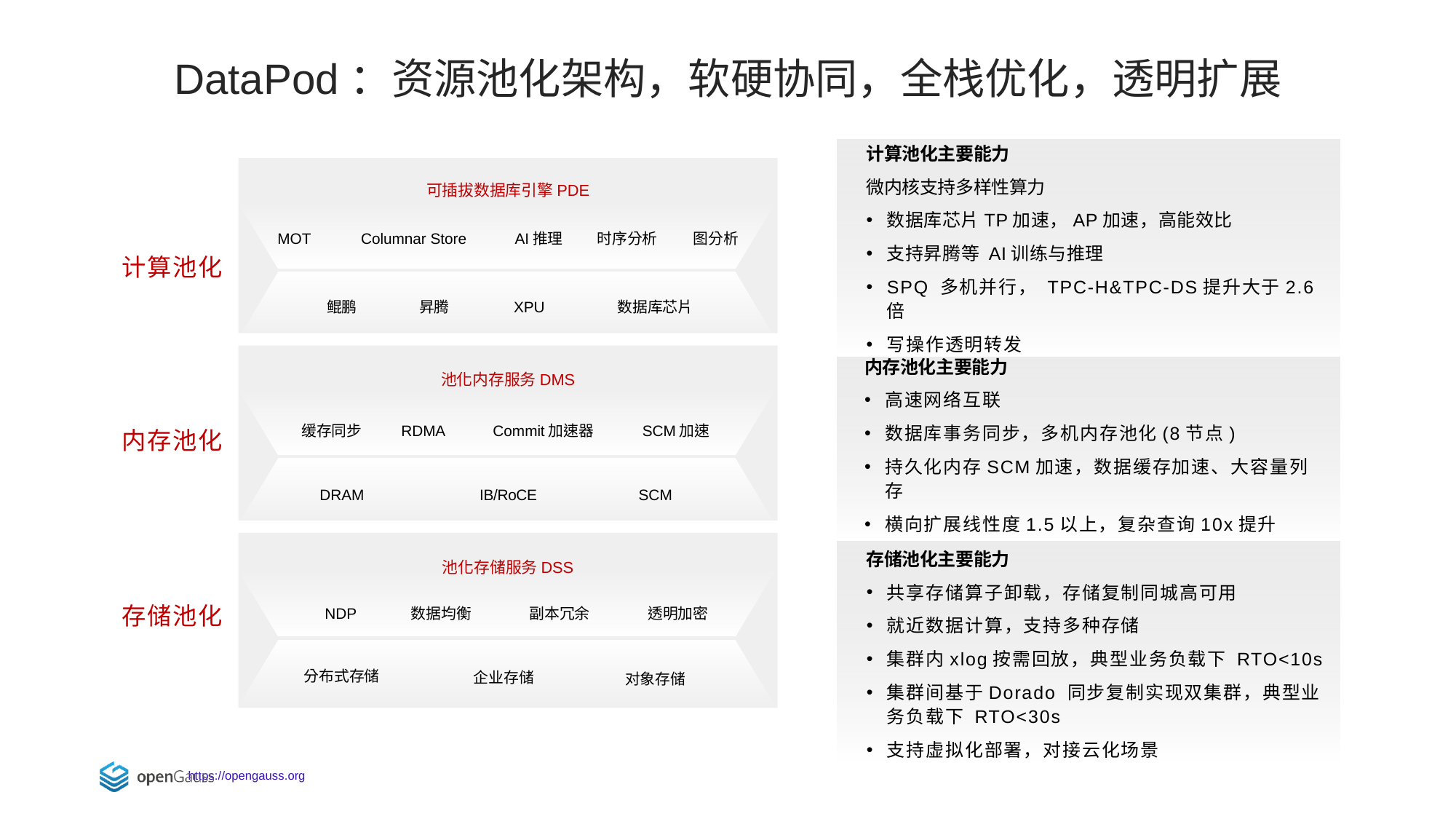

DataPod：资源池化架构，软硬协同，全栈优化，透明扩展

计算池化主要能力
微内核支持多样性算力
数据库芯片TP加速，AP加速，高能效比
支持昇腾等 AI训练与推理
SPQ 多机并行， TPC-H&TPC-DS提升大于2.6倍
写操作透明转发

可插拔数据库引擎PDE

MOT
AI推理
时序分析
图分析
Columnar Store
计算池化

鲲鹏
昇腾
XPU
数据库芯片

池化内存服务DMS

缓存同步
RDMA
Commit加速器
SCM加速
内存池化

DRAM
IB/RoCE
SCM

池化存储服务DSS

存储池化
NDP
数据均衡
副本冗余
透明加密

分布式存储
企业存储
对象存储
内存池化主要能力
高速网络互联
数据库事务同步，多机内存池化(8节点)
持久化内存SCM加速，数据缓存加速、大容量列存
横向扩展线性度1.5以上，复杂查询10x提升

存储池化主要能力
共享存储算子卸载，存储复制同城高可用
就近数据计算，支持多种存储
集群内xlog按需回放，典型业务负载下 RTO<10s
集群间基于Dorado 同步复制实现双集群，典型业务负载下 RTO<30s
支持虚拟化部署，对接云化场景